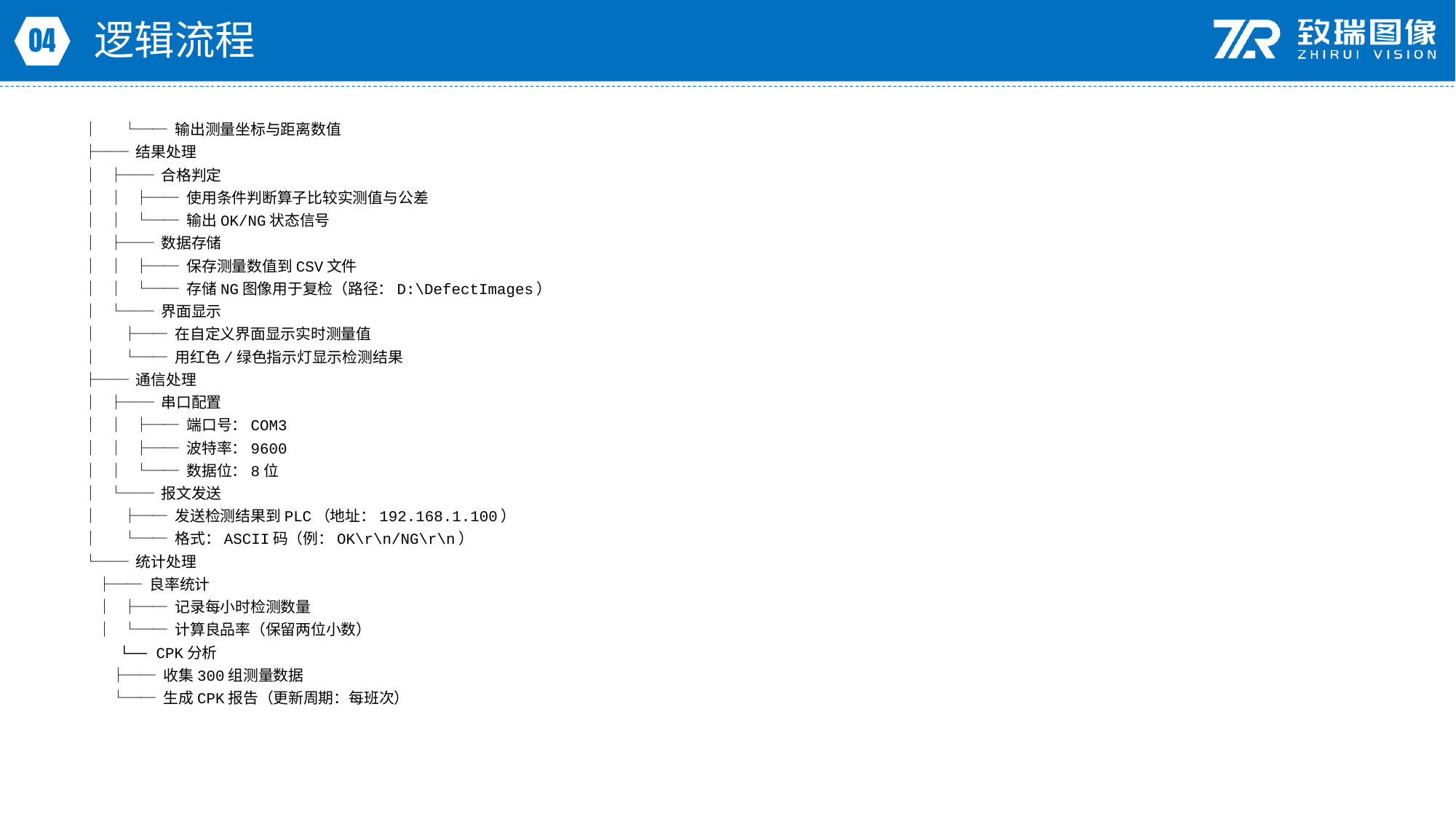

逻辑流程
04

│       └── 输出测量坐标与距离数值
├── 结果处理
│   ├── 合格判定
│   │   ├── 使用条件判断算子比较实测值与公差
│   │   └── 输出OK/NG状态信号
│   ├── 数据存储
│   │   ├── 保存测量数值到CSV文件
│   │   └── 存储NG图像用于复检（路径：D:\DefectImages）
│   └── 界面显示
│       ├── 在自定义界面显示实时测量值
│       └── 用红色/绿色指示灯显示检测结果
├── 通信处理
│   ├── 串口配置
│   │   ├── 端口号：COM3
│   │   ├── 波特率：9600
│   │   └── 数据位：8位
│   └── 报文发送
│       ├── 发送检测结果到PLC（地址：192.168.1.100）
│       └── 格式：ASCII码（例：OK\r\n/NG\r\n）
└── 统计处理
    ├── 良率统计
    │   ├── 记录每小时检测数量
    │   └── 计算良品率（保留两位小数）
    └── CPK分析
        ├── 收集300组测量数据
        └── 生成CPK报告（更新周期：每班次）